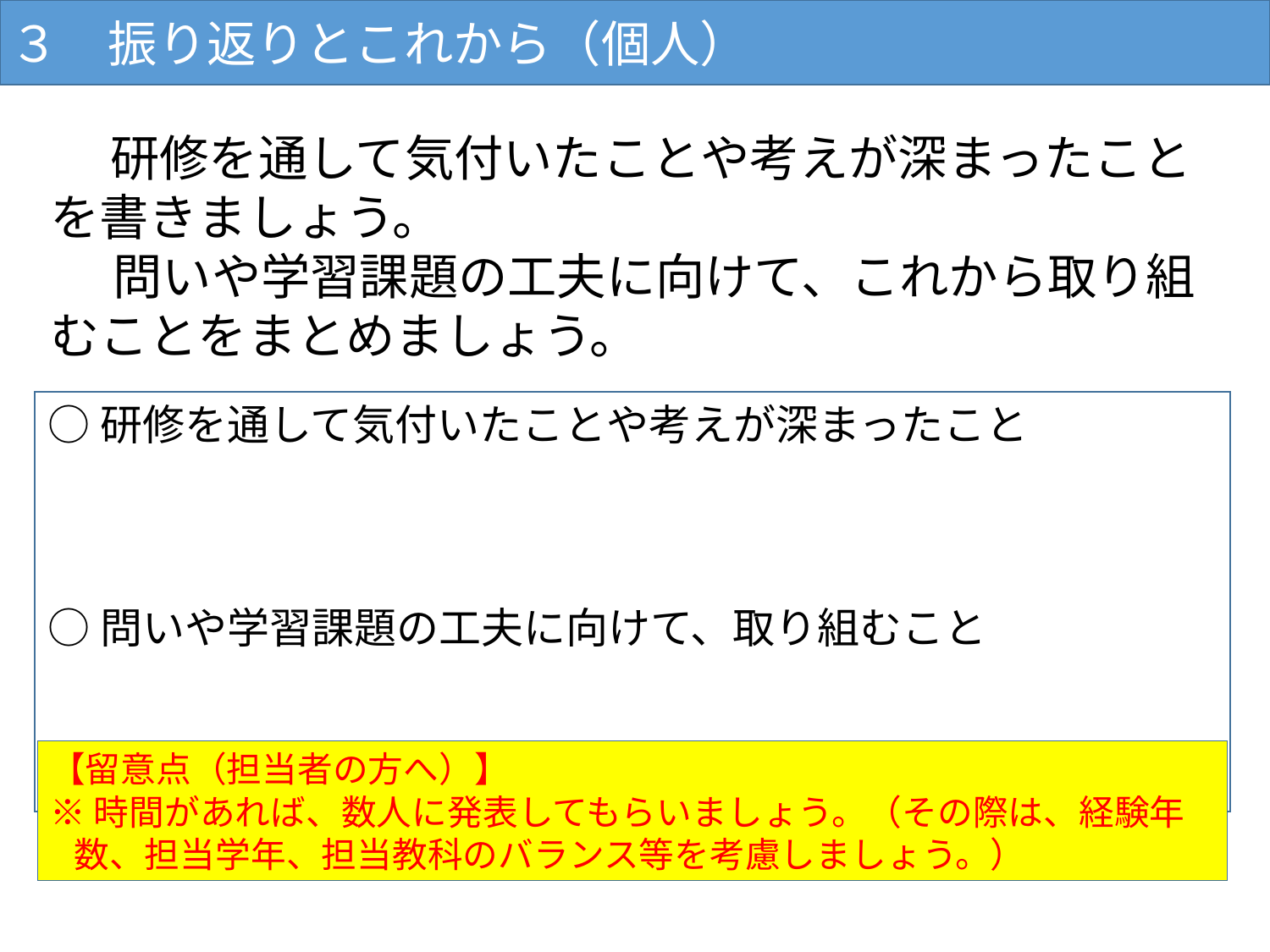

３　振り返りとこれから（個人）
　 研修を通して気付いたことや考えが深まったことを書きましょう。
　 問いや学習課題の工夫に向けて、これから取り組むことをまとめましょう。

○研修を通して気付いたことや考えが深まったこと

○問いや学習課題の工夫に向けて、取り組むこと
【留意点（担当者の方へ）】
※時間があれば、数人に発表してもらいましょう。（その際は、経験年
  数、担当学年、担当教科のバランス等を考慮しましょう。）